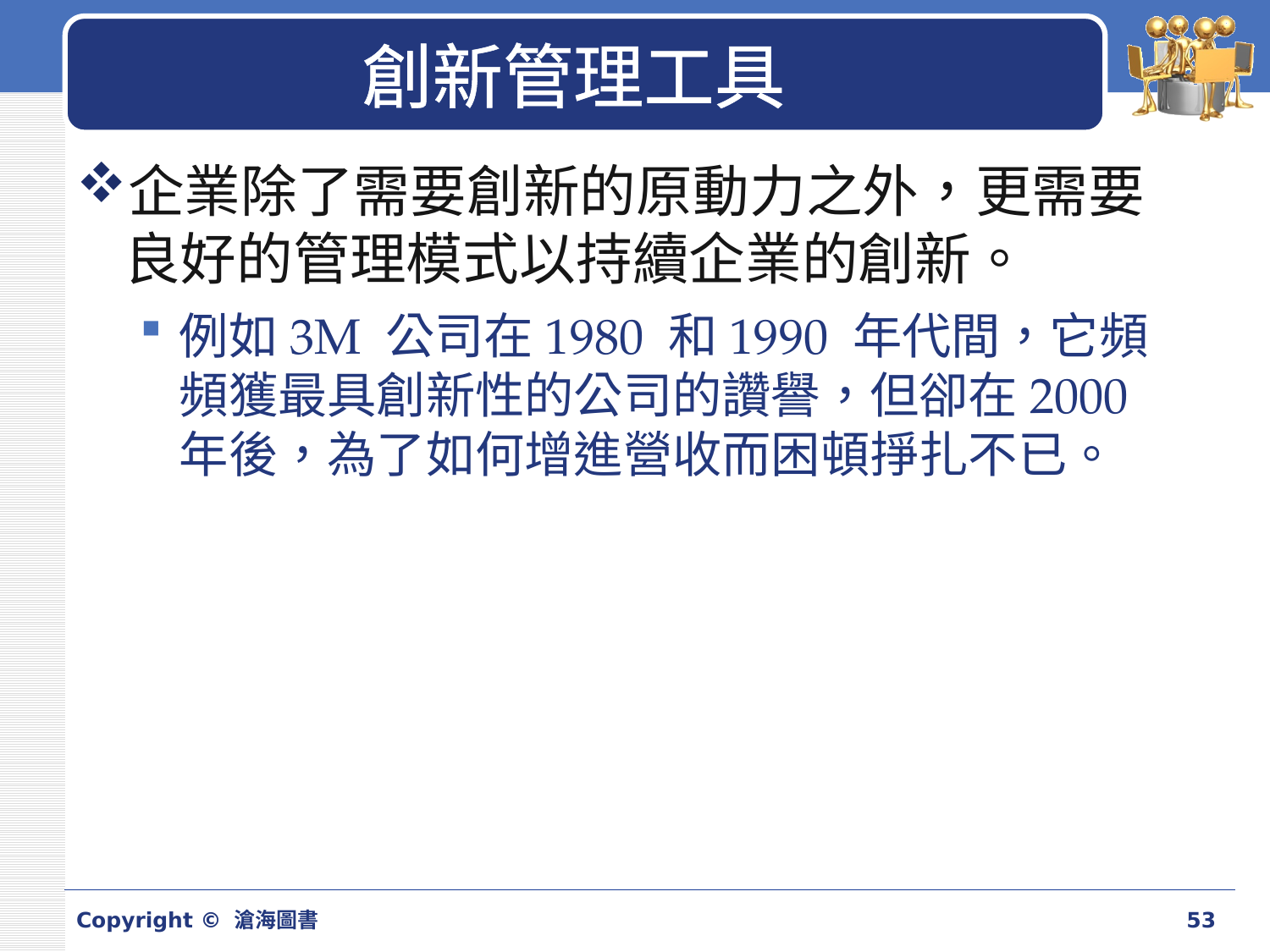

# 創新管理工具
企業除了需要創新的原動力之外，更需要良好的管理模式以持續企業的創新。
例如3M 公司在1980 和1990 年代間，它頻頻獲最具創新性的公司的讚譽，但卻在2000 年後，為了如何增進營收而困頓掙扎不已。
Copyright © 滄海圖書
53